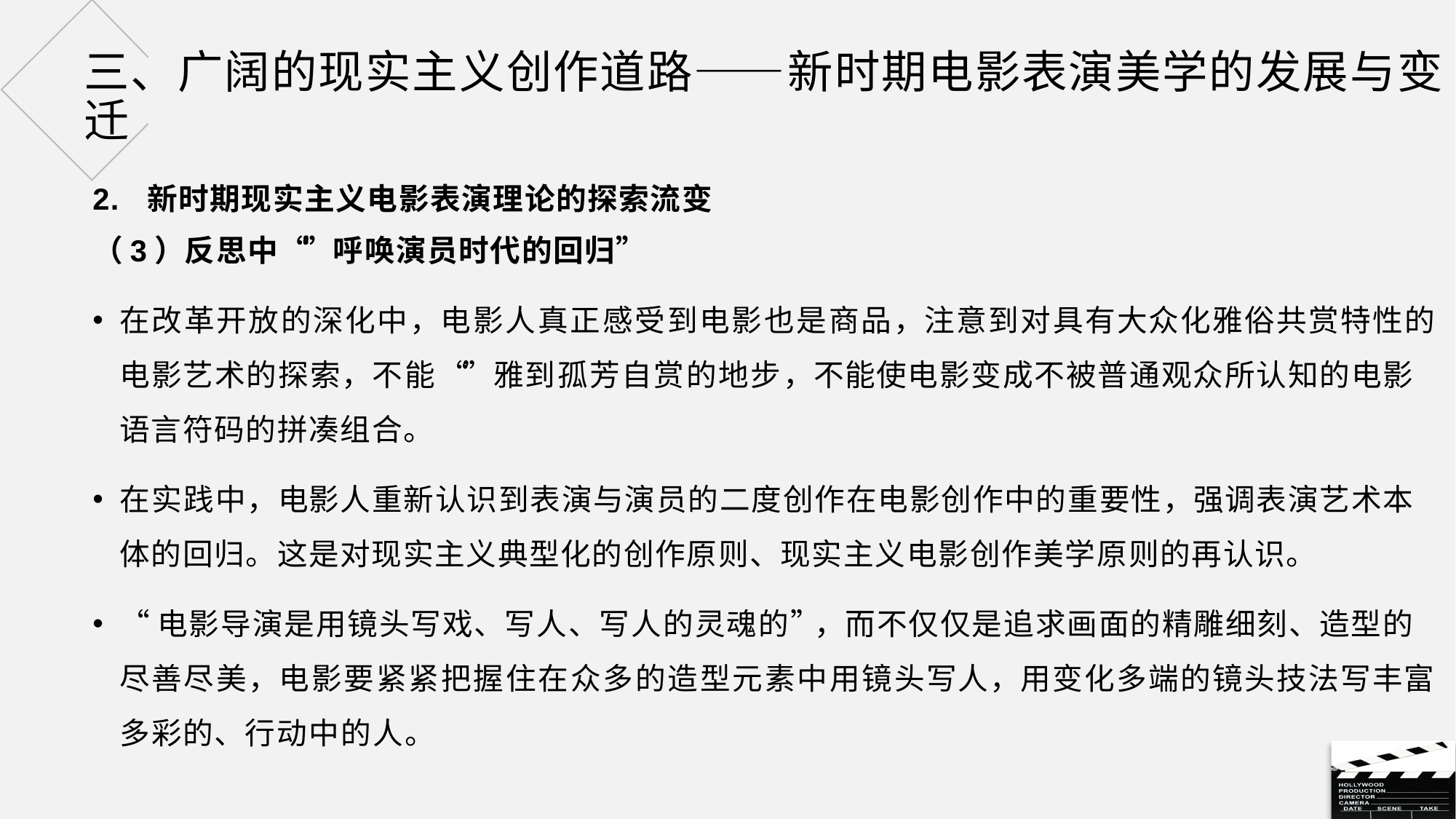

# 三、广阔的现实主义创作道路——新时期电影表演美学的发展与变迁
新时期现实主义电影表演理论的探索流变
（3）反思中“”呼唤演员时代的回归”
在改革开放的深化中，电影人真正感受到电影也是商品，注意到对具有大众化雅俗共赏特性的电影艺术的探索，不能  “”雅到孤芳自赏的地步，不能使电影变成不被普通观众所认知的电影语言符码的拼凑组合。
在实践中，电影人重新认识到表演与演员的二度创作在电影创作中的重要性，强调表演艺术本体的回归。这是对现实主义典型化的创作原则、现实主义电影创作美学原则的再认识。
“电影导演是用镜头写戏、写人、写人的灵魂的”，而不仅仅是追求画面的精雕细刻、造型的尽善尽美，电影要紧紧把握住在众多的造型元素中用镜头写人，用变化多端的镜头技法写丰富多彩的、行动中的人。